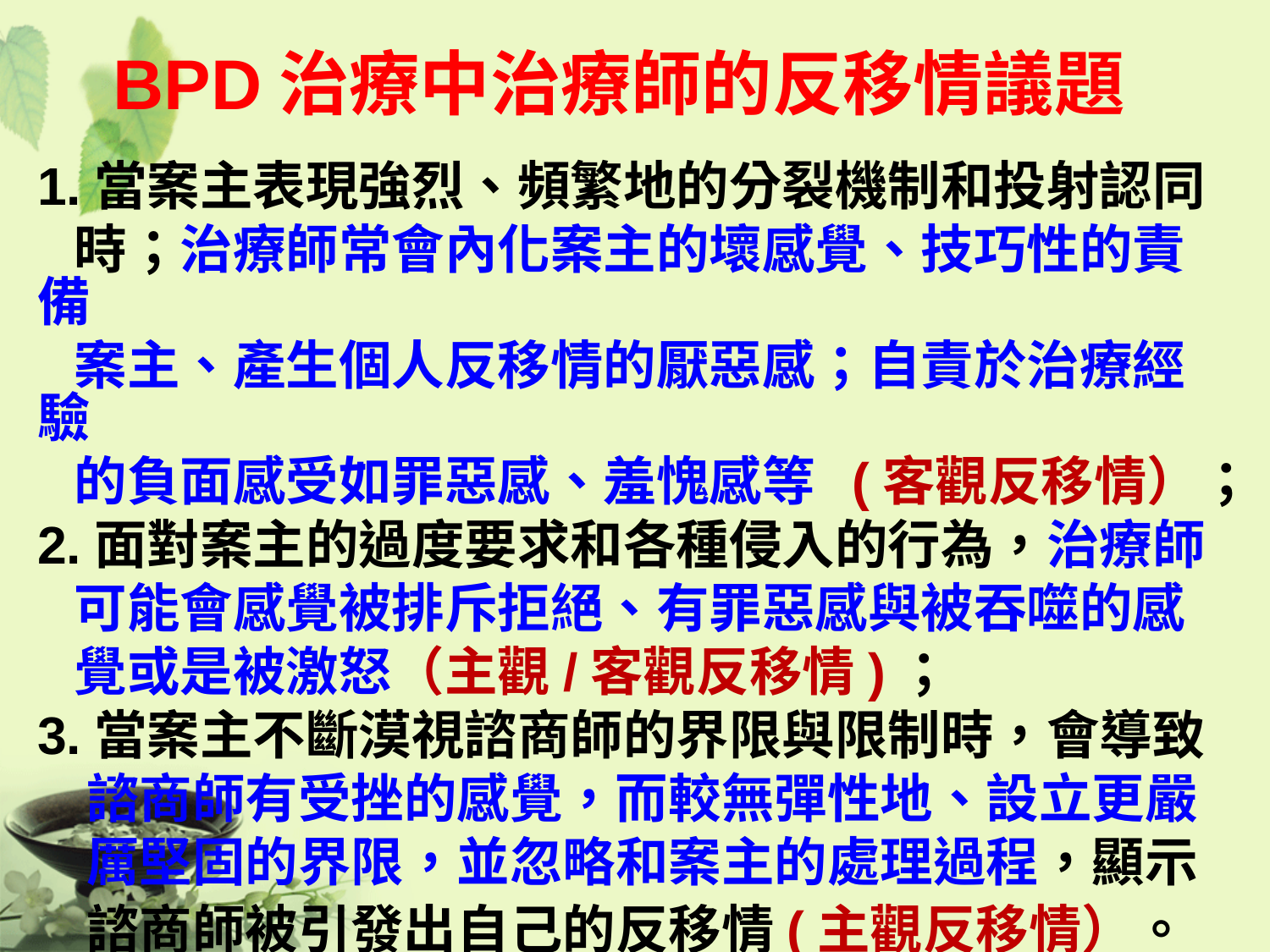

# BPD治療中治療師的反移情議題
1.當案主表現強烈、頻繁地的分裂機制和投射認同
  時；治療師常會內化案主的壞感覺、技巧性的責備
  案主、產生個人反移情的厭惡感；自責於治療經驗
  的負面感受如罪惡感、羞愧感等  (客觀反移情）；
2.面對案主的過度要求和各種侵入的行為，治療師
  可能會感覺被排斥拒絕、有罪惡感與被吞噬的感
  覺或是被激怒（主觀/客觀反移情)；
3.當案主不斷漠視諮商師的界限與限制時，會導致
   諮商師有受挫的感覺，而較無彈性地、設立更嚴
   厲堅固的界限，並忽略和案主的處理過程，顯示
   諮商師被引發出自己的反移情(主觀反移情）。